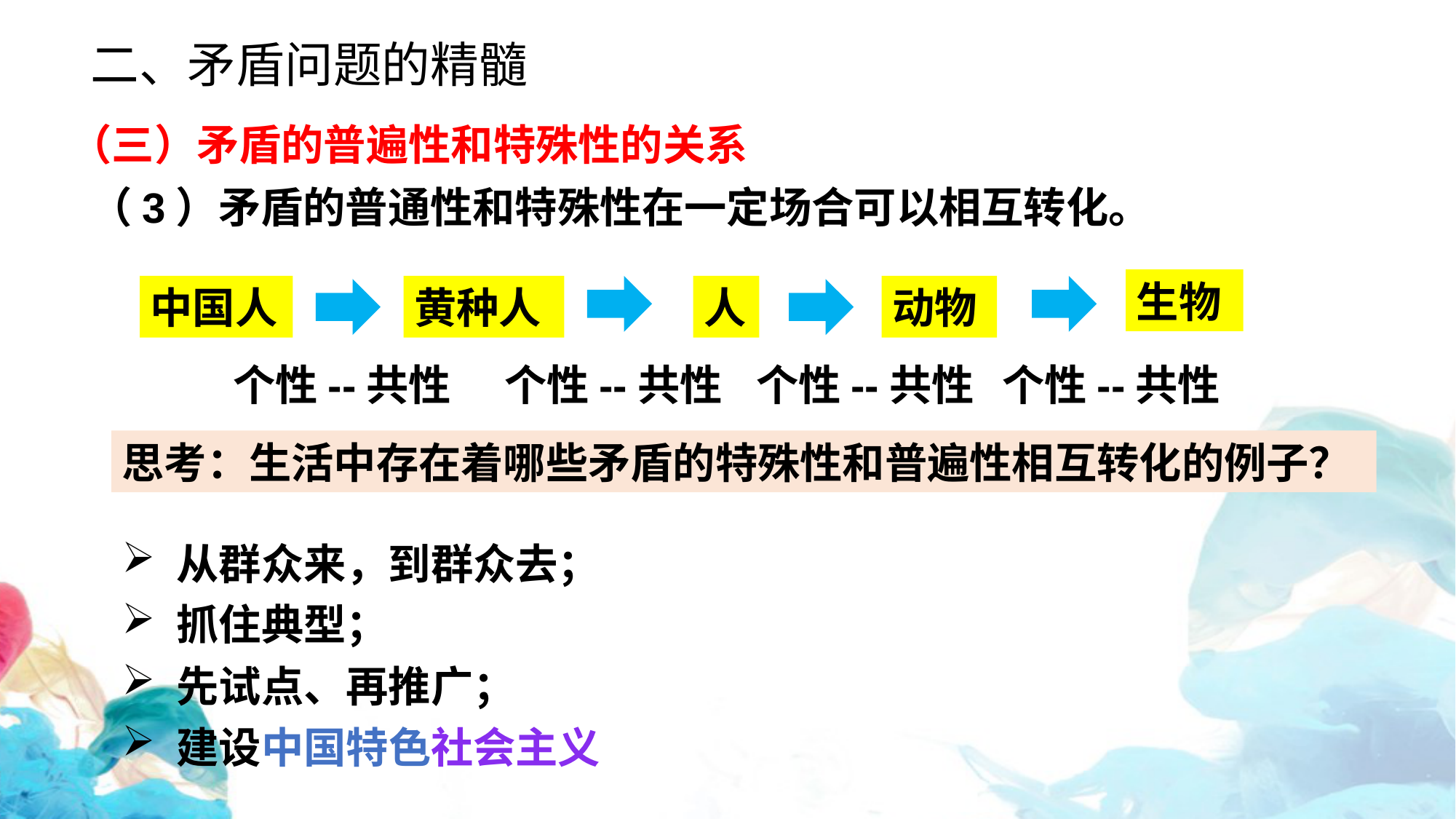

二、矛盾问题的精髓
（三）矛盾的普遍性和特殊性的关系
（3）矛盾的普通性和特殊性在一定场合可以相互转化。
生物
中国人
黄种人

人
动物

个性--共性
个性--共性
个性--共性
个性--共性
思考：生活中存在着哪些矛盾的特殊性和普遍性相互转化的例子？
从群众来，到群众去；
抓住典型；
先试点、再推广；
建设中国特色社会主义